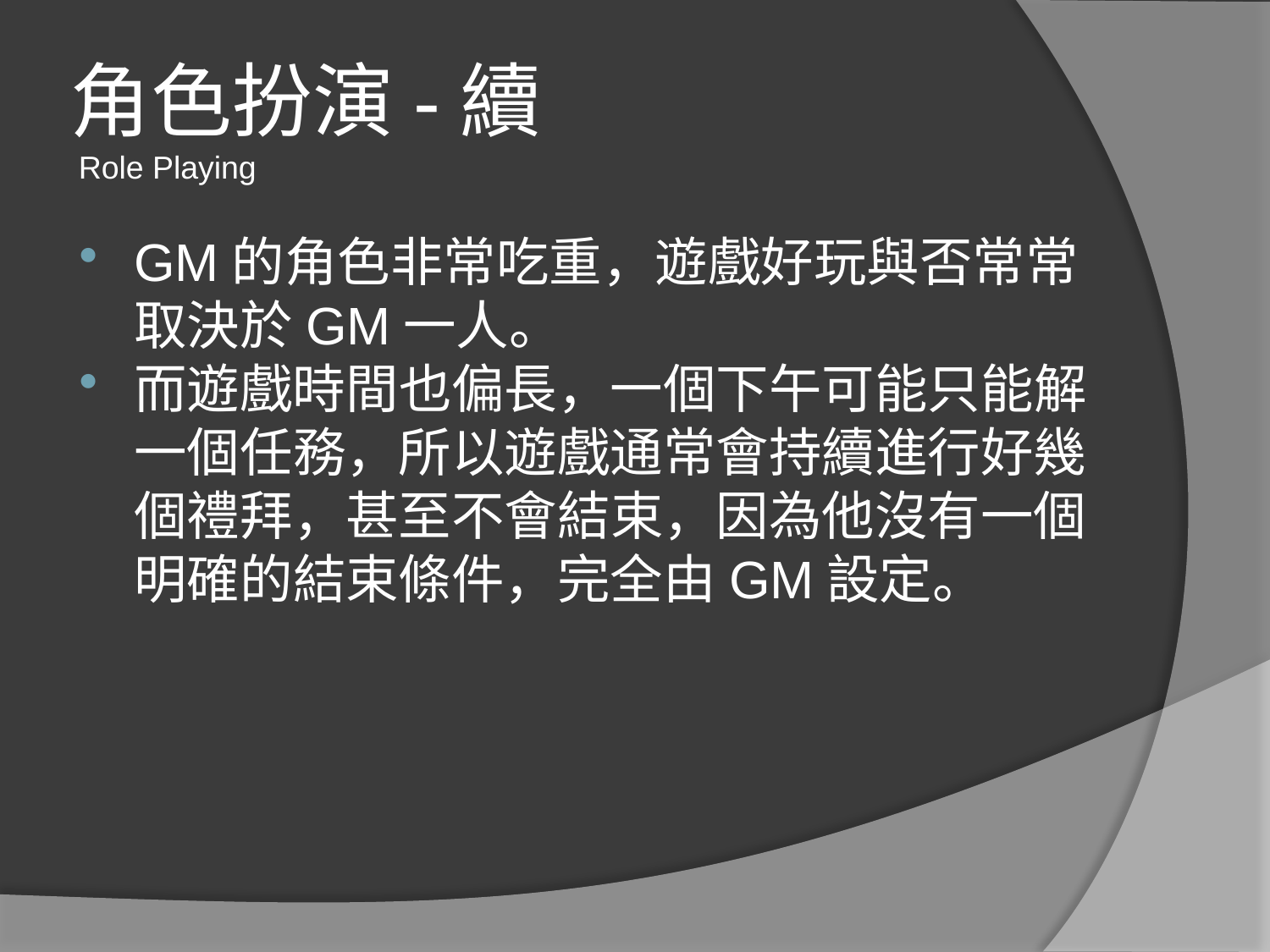

角色扮演-續
 Role Playing
GM的角色非常吃重，遊戲好玩與否常常取決於GM一人。
而遊戲時間也偏長，一個下午可能只能解一個任務，所以遊戲通常會持續進行好幾個禮拜，甚至不會結束，因為他沒有一個明確的結束條件，完全由GM設定。